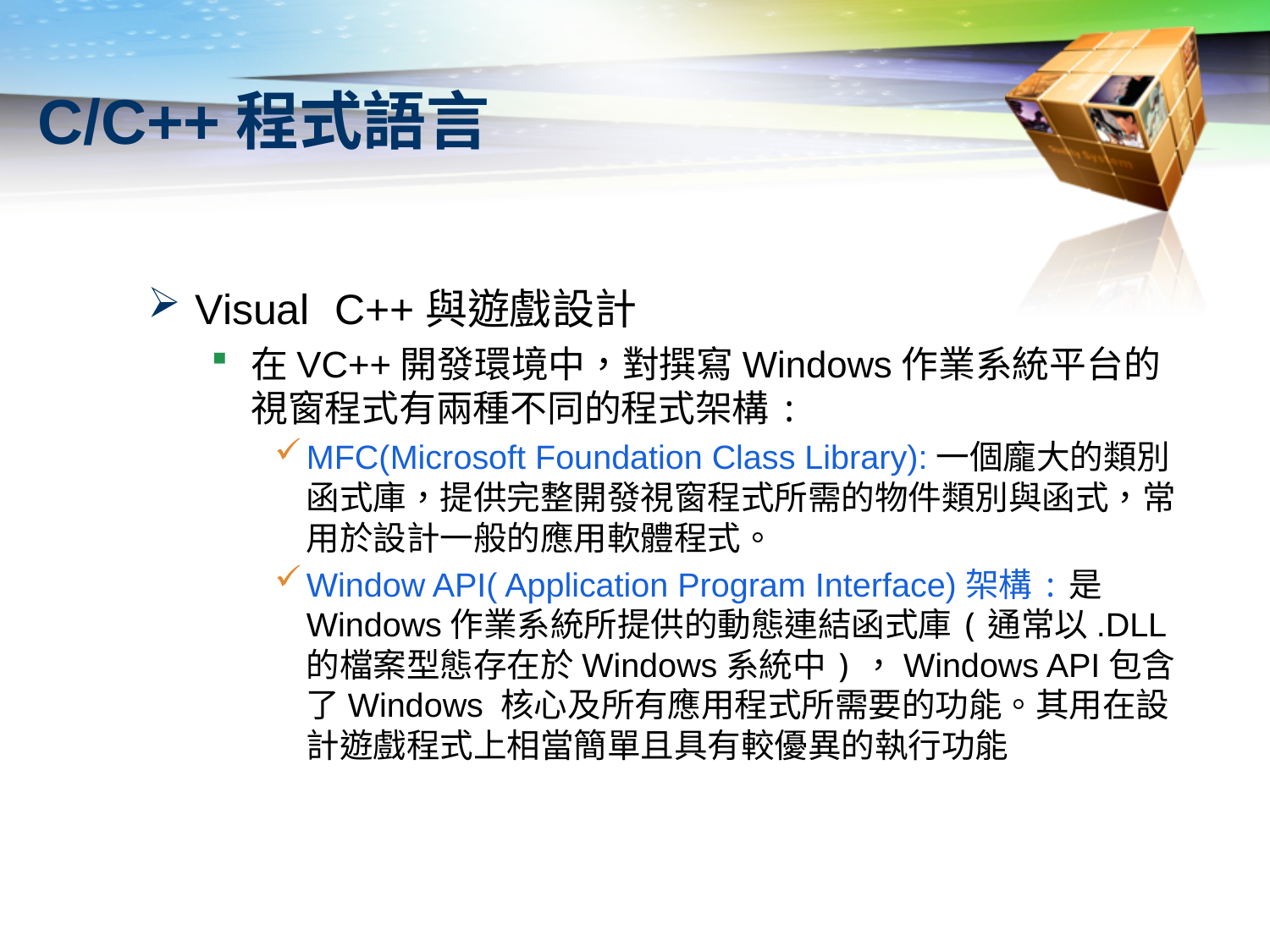

# C/C++程式語言
Visual C++與遊戲設計
在VC++開發環境中，對撰寫Windows作業系統平台的視窗程式有兩種不同的程式架構:
MFC(Microsoft Foundation Class Library):一個龐大的類別函式庫，提供完整開發視窗程式所需的物件類別與函式，常用於設計一般的應用軟體程式。
Window API( Application Program Interface)架構:是Windows作業系統所提供的動態連結函式庫(通常以.DLL的檔案型態存在於Windows系統中)，Windows API包含了Windows 核心及所有應用程式所需要的功能。其用在設計遊戲程式上相當簡單且具有較優異的執行功能